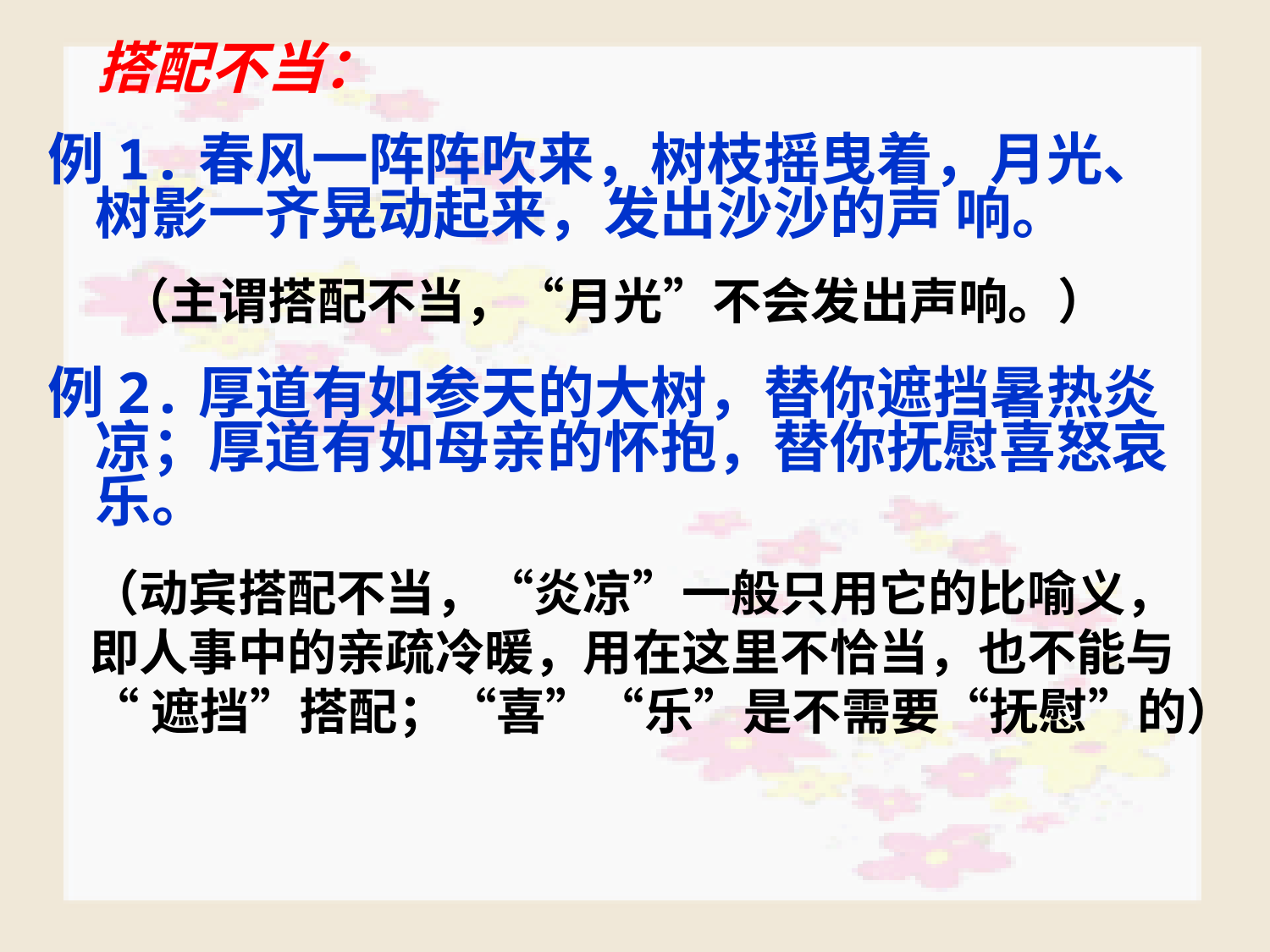

搭配不当：
# 例1.春风一阵阵吹来，树枝摇曳着，月光、树影一齐晃动起来，发出沙沙的声 响。

例2.厚道有如参天的大树，替你遮挡暑热炎凉；厚道有如母亲的怀抱，替你抚慰喜怒哀乐。
（主谓搭配不当，“月光”不会发出声响。）
（动宾搭配不当，“炎凉”一般只用它的比喻义，
即人事中的亲疏冷暖，用在这里不恰当，也不能与
“遮挡”搭配；“喜”“乐”是不需要“抚慰”的）